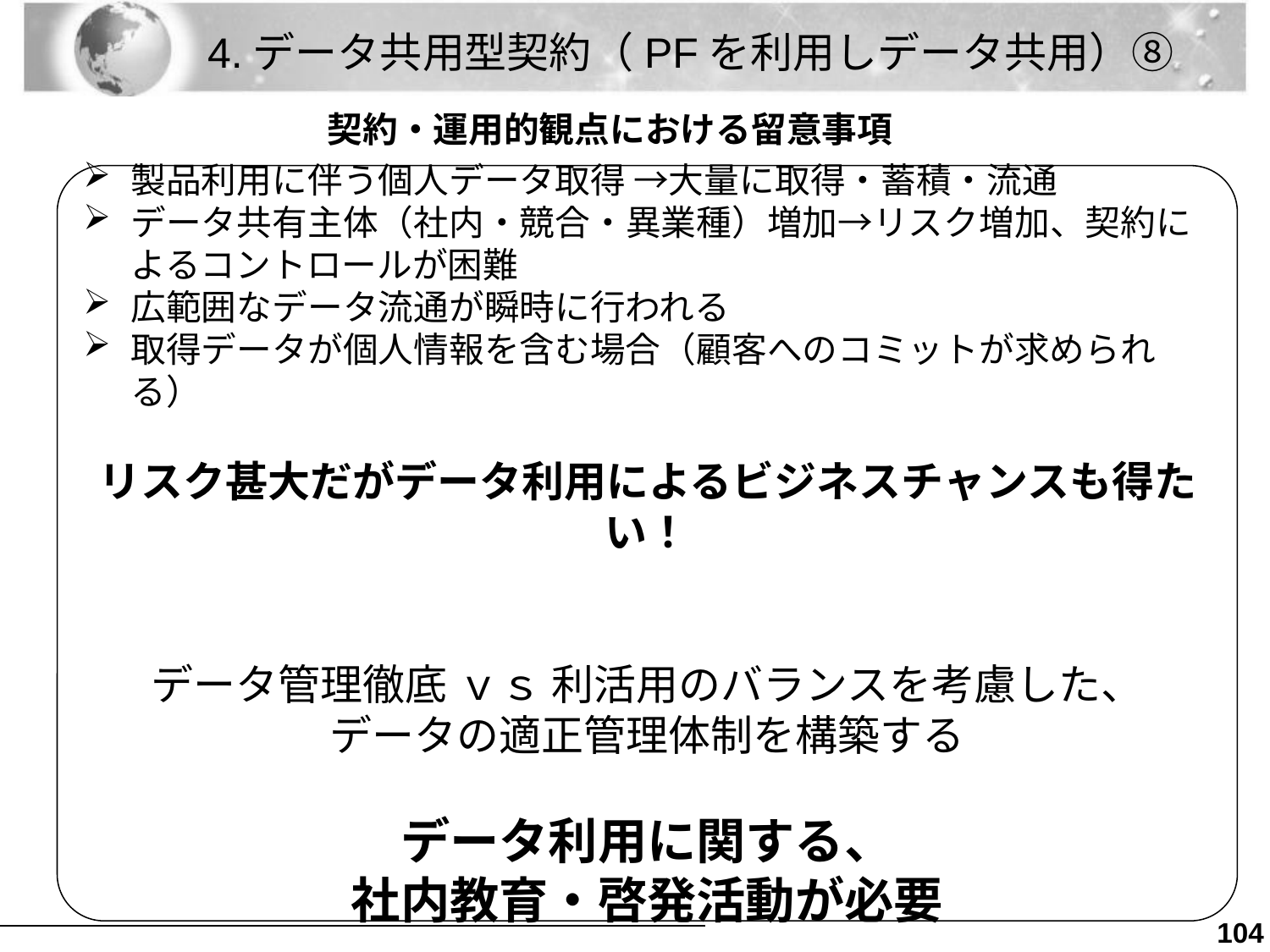

# 4.データ共用型契約（PFを利用しデータ共用）⑧
契約・運用的観点における留意事項
製品利用に伴う個人データ取得 →大量に取得・蓄積・流通
データ共有主体（社内・競合・異業種）増加→リスク増加、契約によるコントロールが困難
広範囲なデータ流通が瞬時に行われる
取得データが個人情報を含む場合（顧客へのコミットが求められる）

リスク甚大だがデータ利用によるビジネスチャンスも得たい！

データ管理徹底 ｖｓ 利活用のバランスを考慮した、
データの適正管理体制を構築する

データ利用に関する、
社内教育・啓発活動が必要
104